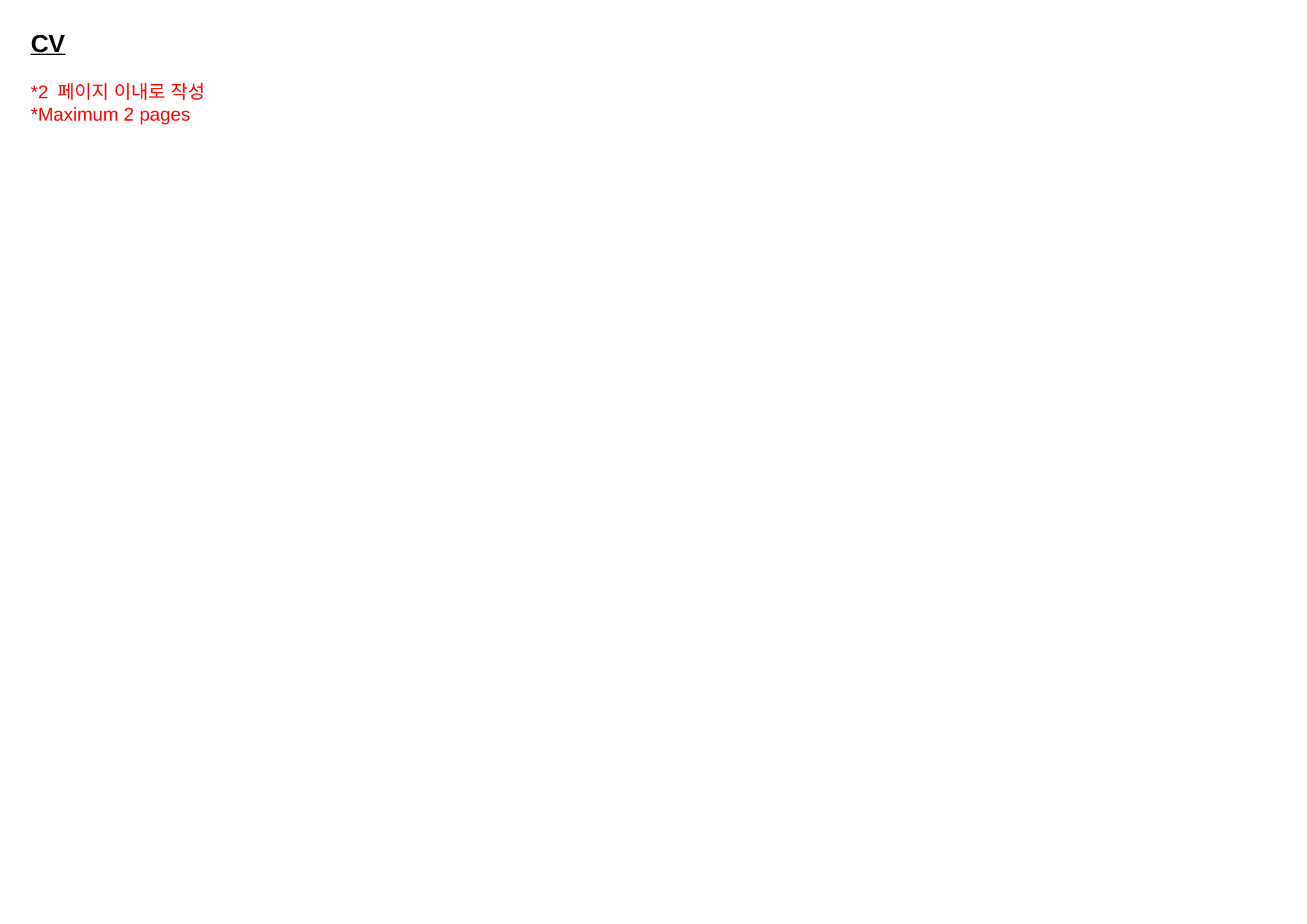

CV
*2 페이지 이내로 작성
*Maximum 2 pages